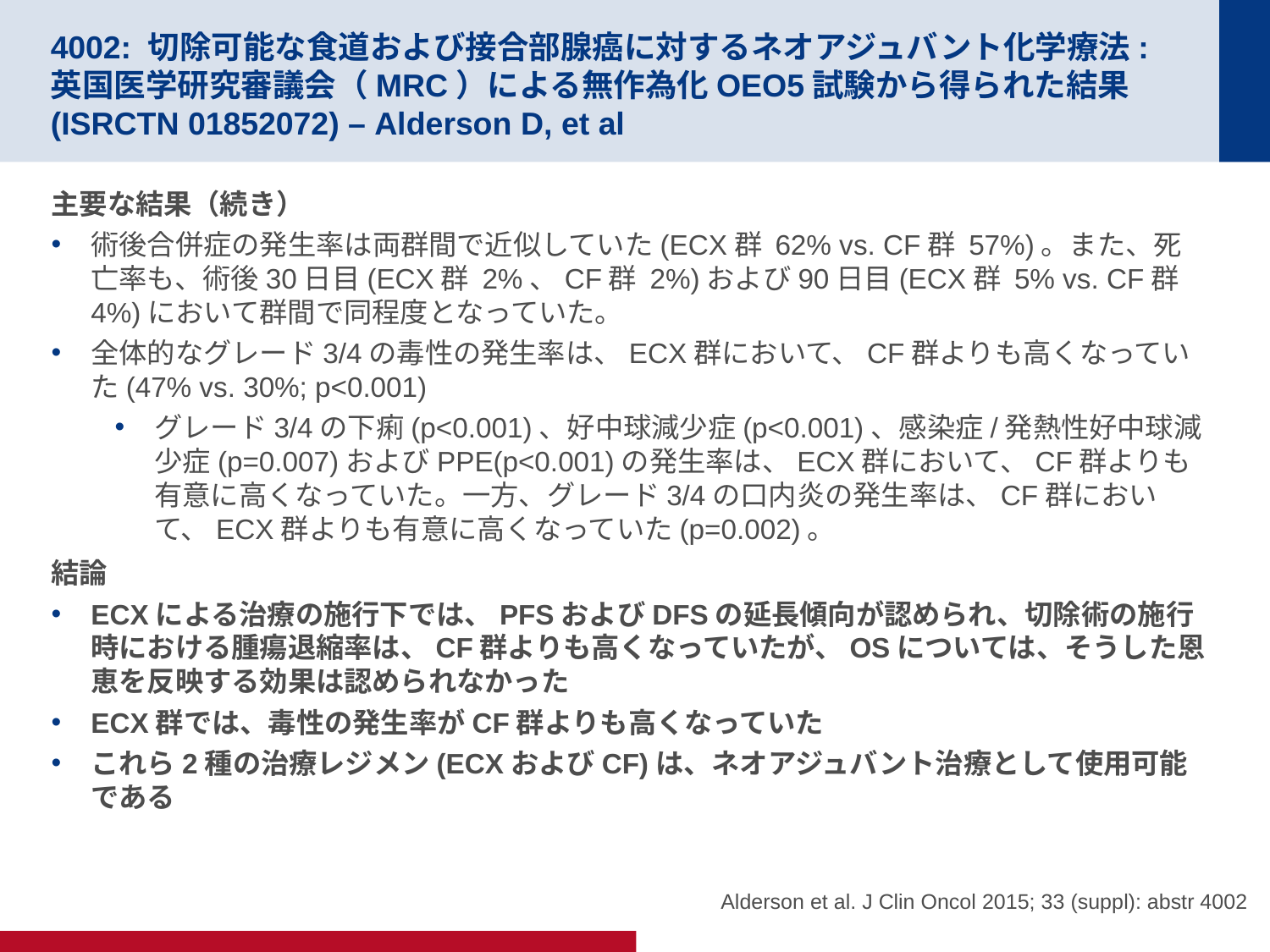

# 4002: 切除可能な食道および接合部腺癌に対するネオアジュバント化学療法: 英国医学研究審議会（MRC）による無作為化OEO5試験から得られた結果 (ISRCTN 01852072) – Alderson D, et al
主要な結果（続き）
術後合併症の発生率は両群間で近似していた(ECX群 62% vs. CF群 57%)。また、死亡率も、術後30日目(ECX群 2%、CF群 2%)および90日目(ECX群 5% vs. CF群 4%)において群間で同程度となっていた。
全体的なグレード3/4の毒性の発生率は、ECX群において、CF群よりも高くなっていた(47% vs. 30%; p<0.001)
グレード3/4の下痢(p<0.001)、好中球減少症(p<0.001)、感染症/発熱性好中球減少症(p=0.007)およびPPE(p<0.001)の発生率は、ECX群において、CF群よりも有意に高くなっていた。一方、グレード3/4の口内炎の発生率は、CF群において、ECX群よりも有意に高くなっていた(p=0.002)。
結論
ECXによる治療の施行下では、PFSおよびDFSの延長傾向が認められ、切除術の施行時における腫瘍退縮率は、CF群よりも高くなっていたが、OSについては、そうした恩恵を反映する効果は認められなかった
ECX群では、毒性の発生率がCF群よりも高くなっていた
これら2種の治療レジメン(ECXおよびCF)は、ネオアジュバント治療として使用可能である
Alderson et al. J Clin Oncol 2015; 33 (suppl): abstr 4002